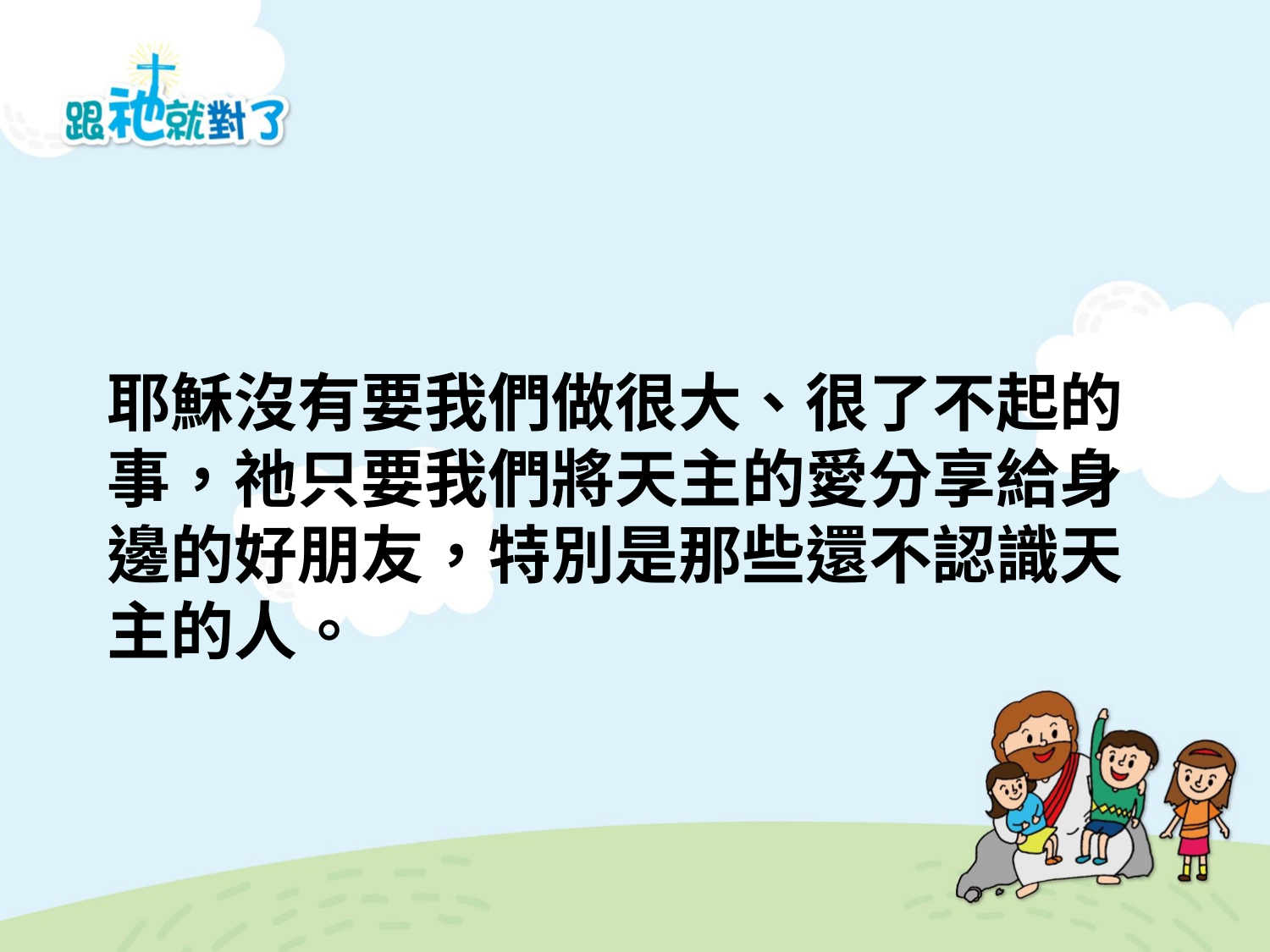

耶穌沒有要我們做很大、很了不起的事，祂只要我們將天主的愛分享給身邊的好朋友，特別是那些還不認識天主的人。